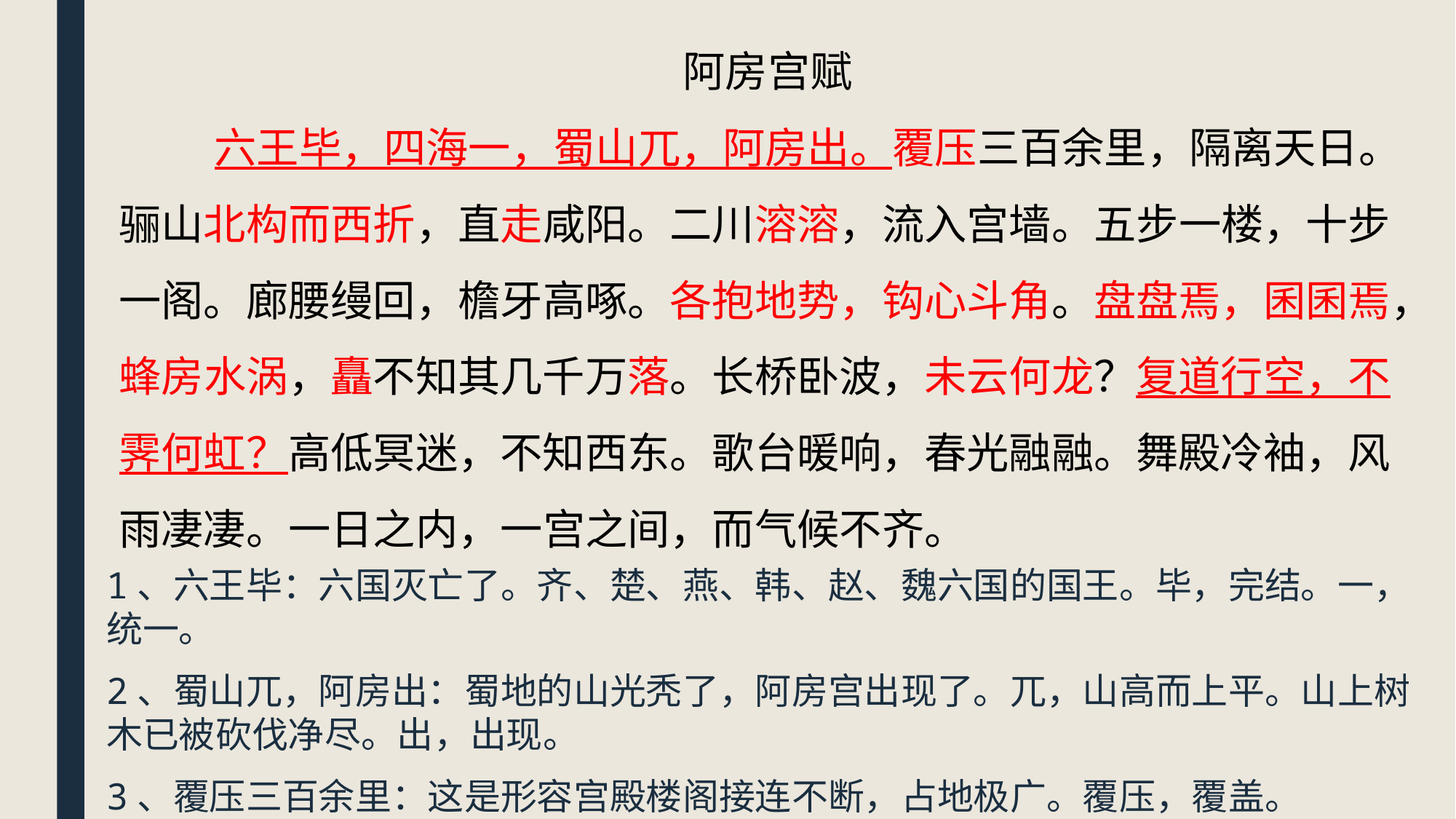

阿房宫赋
         六王毕，四海一，蜀山兀，阿房出。覆压三百余里，隔离天日。骊山北构而西折，直走咸阳。二川溶溶，流入宫墙。五步一楼，十步一阁。廊腰缦回，檐牙高啄。各抱地势，钩心斗角。盘盘焉，囷囷焉，蜂房水涡，矗不知其几千万落。长桥卧波，未云何龙？复道行空，不霁何虹？高低冥迷，不知西东。歌台暖响，春光融融。舞殿冷袖，风雨凄凄。一日之内，一宫之间，而气候不齐。
1、六王毕：六国灭亡了。齐、楚、燕、韩、赵、魏六国的国王。毕，完结。一，统一。
2、蜀山兀，阿房出：蜀地的山光秃了，阿房宫出现了。兀，山高而上平。山上树木已被砍伐净尽。出，出现。
3、覆压三百余里：这是形容宫殿楼阁接连不断，占地极广。覆压，覆盖。